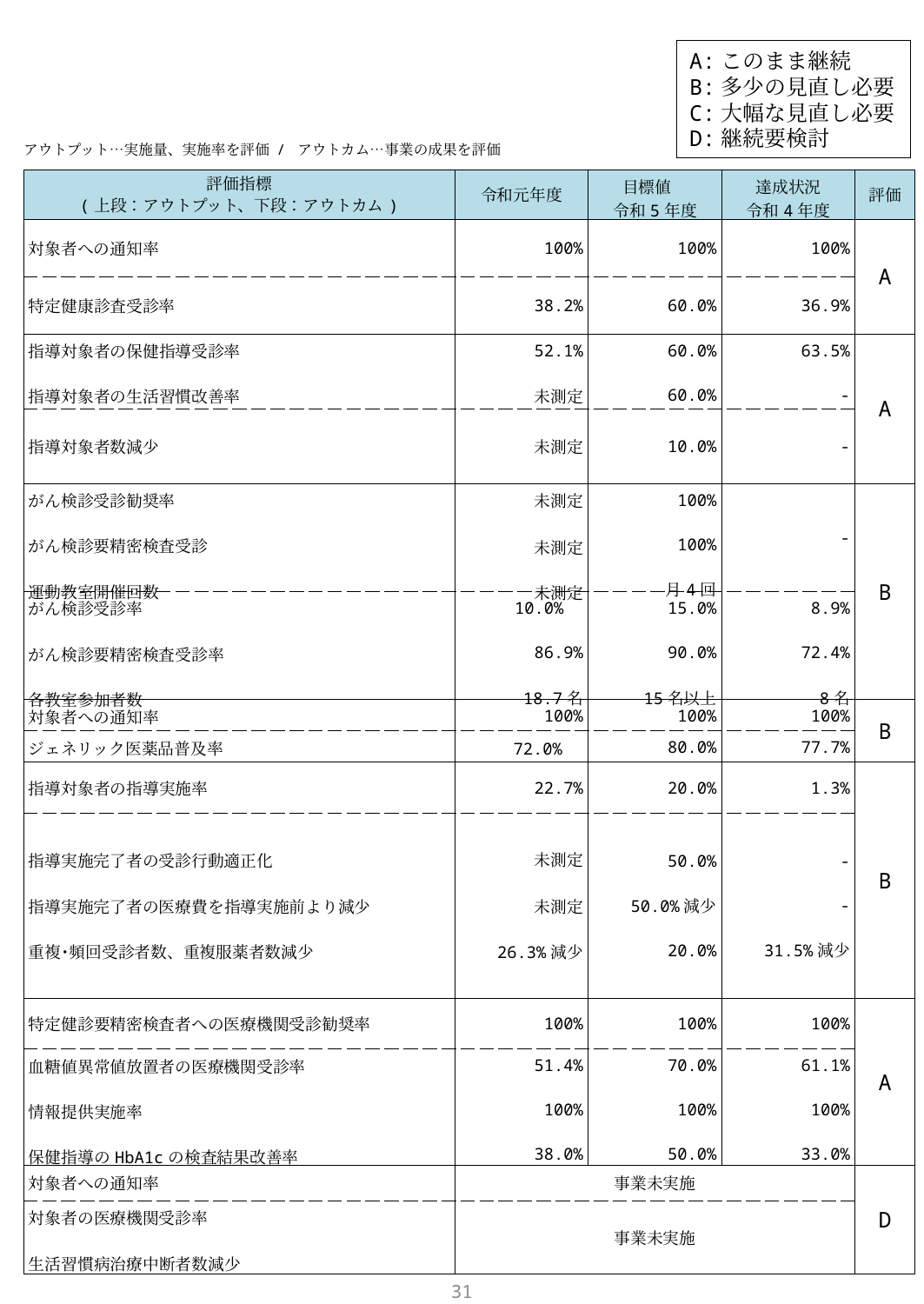

A:このまま継続
B:多少の見直し必要
C:大幅な見直し必要
D:継続要検討
アウトプット…実施量、実施率を評価 / アウトカム…事業の成果を評価
| 評価指標 (上段：アウトプット、下段：アウトカム) | 令和元年度 | 目標値　 令和5年度 | 達成状況 令和4年度 | 評価 |
| --- | --- | --- | --- | --- |
| 対象者への通知率 | 100% | 100% | 100% | A |
| 特定健康診査受診率 | 38.2% | 60.0% | 36.9% |  |
| 指導対象者の保健指導受診率 指導対象者の生活習慣改善率 | 52.1% 未測定 | 60.0% 60.0% | 63.5% - | A |
| 指導対象者数減少 | 未測定 | 10.0% | - |  |
| がん検診受診勧奨率 がん検診要精密検査受診 運動教室開催回数 | 未測定 未測定 未測定 | 100% 100% 月4回 | - | B |
| がん検診受診率 がん検診要精密検査受診率 各教室参加者数 | 10.0% 86.9% 18.7名 | 15.0% 90.0% 15名以上 | 8.9% 72.4% 8名 |  |
| 対象者への通知率 | 100% | 100% | 100% | B |
| ジェネリック医薬品普及率 | 72.0% | 80.0% | 77.7% |  |
| 指導対象者の指導実施率 | 22.7% | 20.0% | 1.3% | B |
| 指導実施完了者の受診行動適正化 指導実施完了者の医療費を指導実施前より減少 重複･頻回受診者数、重複服薬者数減少 | 未測定 未測定 26.3%減少 | 50.0% 50.0%減少 20.0% | - - 31.5%減少 | 5 |
| 特定健診要精密検査者への医療機関受診勧奨率 | 100% | 100% | 100% | A |
| 血糖値異常値放置者の医療機関受診率 情報提供実施率 保健指導のHbA1cの検査結果改善率 | 51.4% 100% 38.0% | 70.0% 100% 50.0% | 61.1% 100% 33.0% |  |
| 対象者への通知率 | 事業未実施 |  |  | D |
| 対象者の医療機関受診率 生活習慣病治療中断者数減少 | 事業未実施 |  |  |  |
31